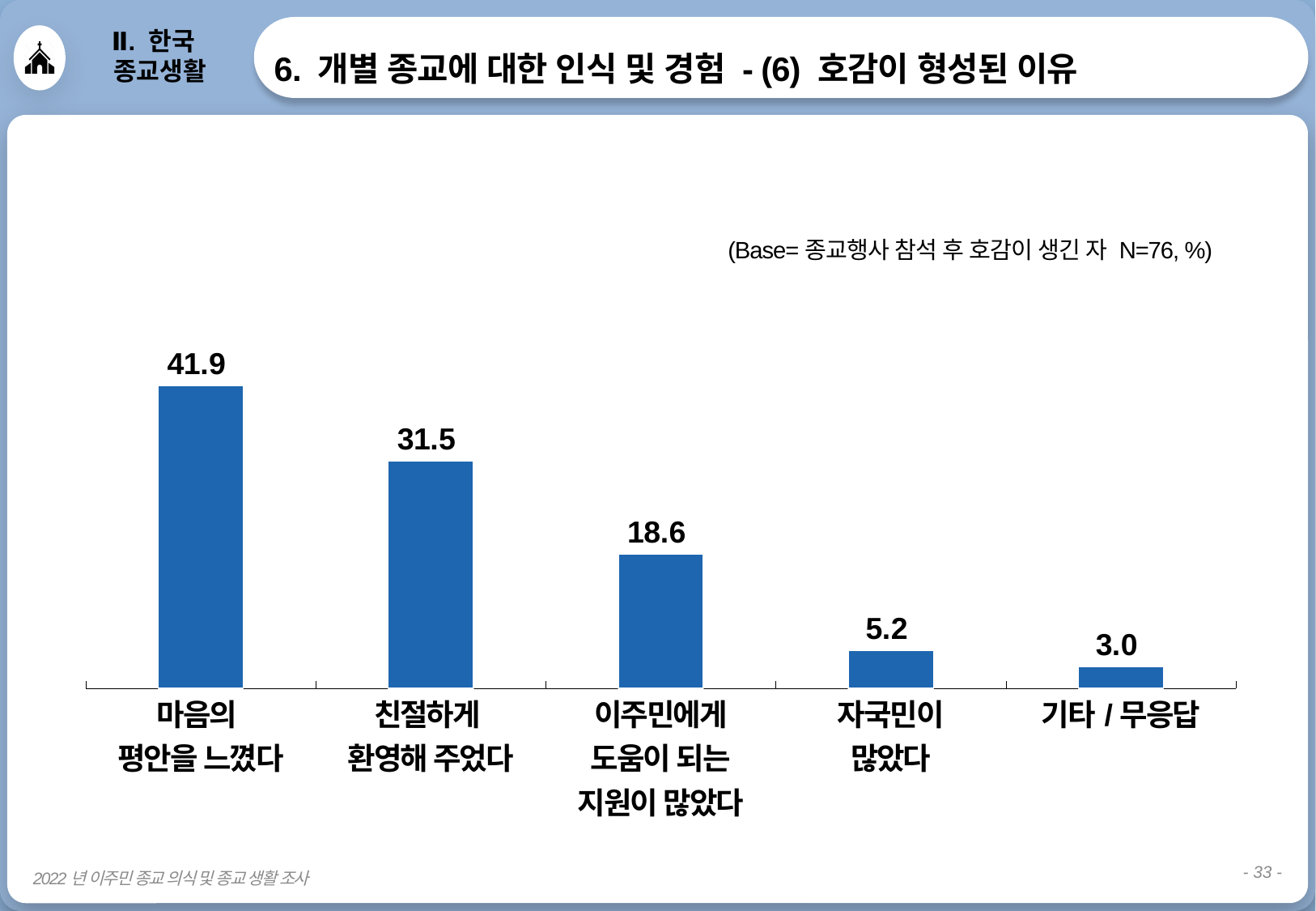

6. 개별 종교에 대한 인식 및 경험 - (6) 호감이 형성된 이유
Ⅱ. 한국
 종교생활
(Base=종교행사 참석 후 호감이 생긴 자 N=76, %)

### Chart

| Category | 개신교인 |
|---|---|
| 마음의 평안을 느꼈다 | 친절하게 환영해 주었다 | 이주민에게 도움이 되는 지원이 많았다 | 자국민이 많았다 | 기타/무응답 |
| --- | --- | --- | --- | --- |